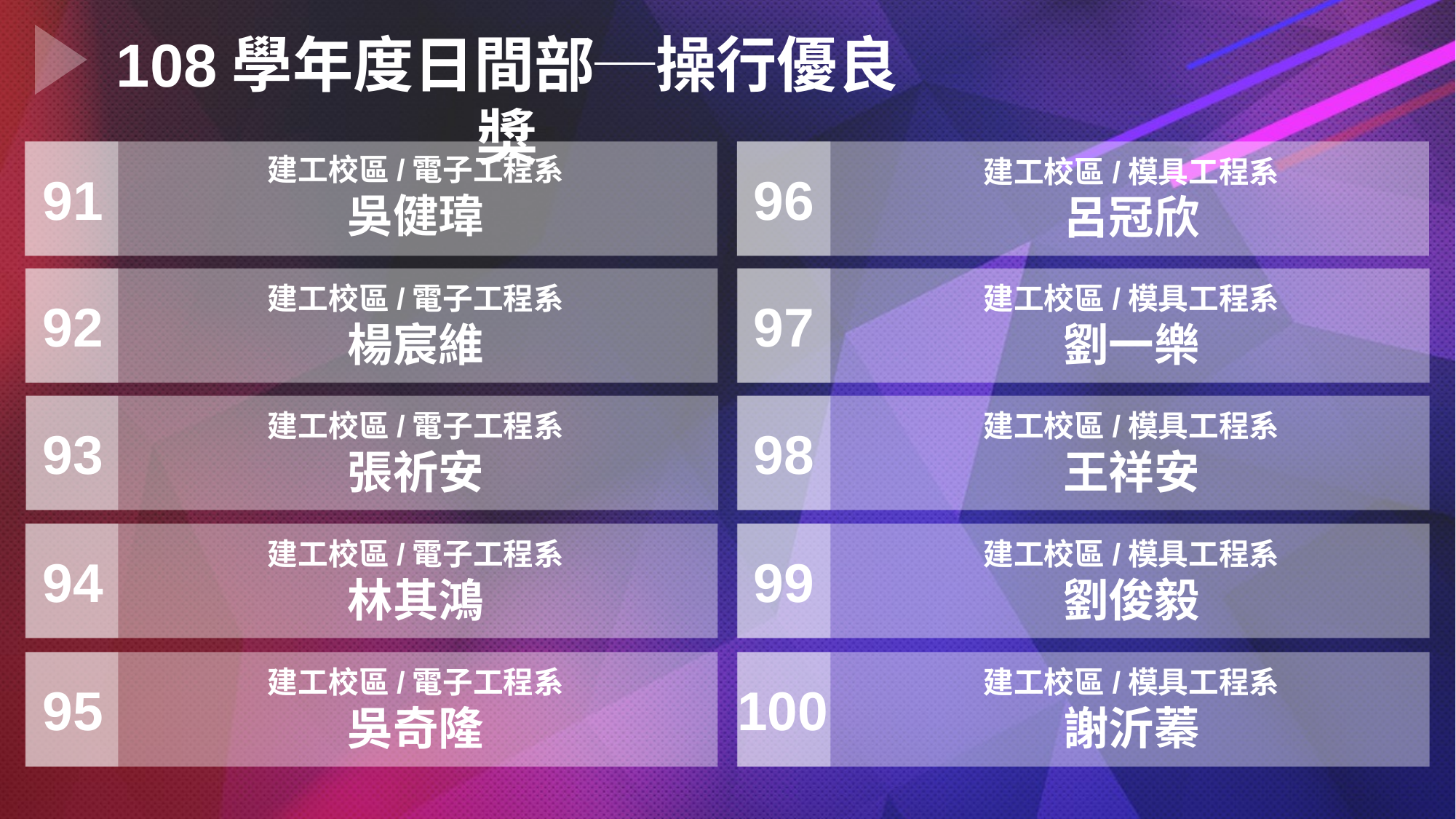

108學年度日間部─操行優良獎

建工校區/電子工程系
吳健瑋
建工校區/模具工程系
呂冠欣
96
91

建工校區/電子工程系
楊宸維
建工校區/模具工程系
劉一樂
97
92

建工校區/電子工程系
張祈安
建工校區/模具工程系
王祥安
98
93

建工校區/電子工程系
林其鴻
建工校區/模具工程系
劉俊毅
99
94

建工校區/電子工程系
吳奇隆
建工校區/模具工程系
謝沂蓁
100
95